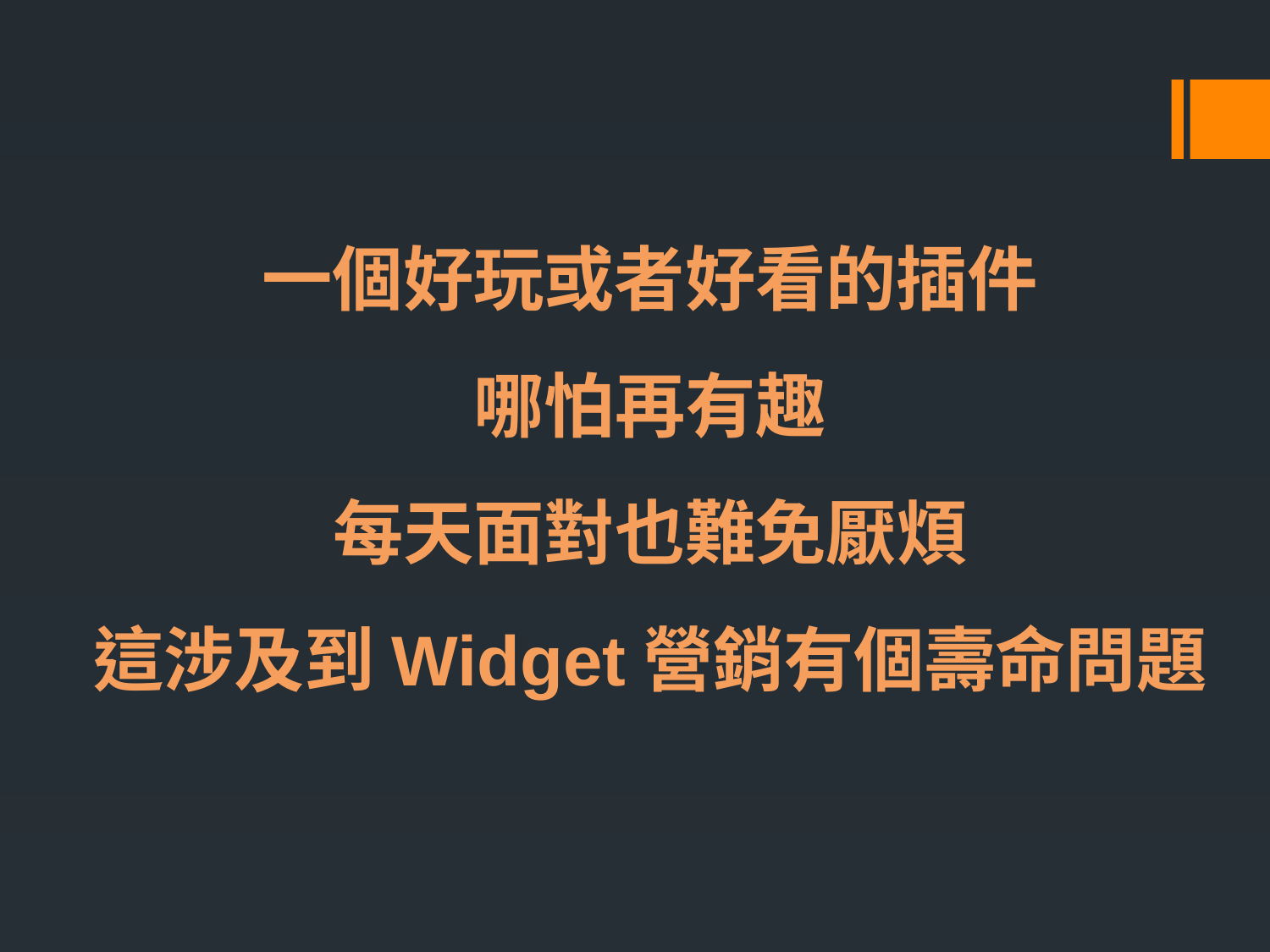

一個好玩或者好看的插件
哪怕再有趣
每天面對也難免厭煩
這涉及到Widget營銷有個壽命問題